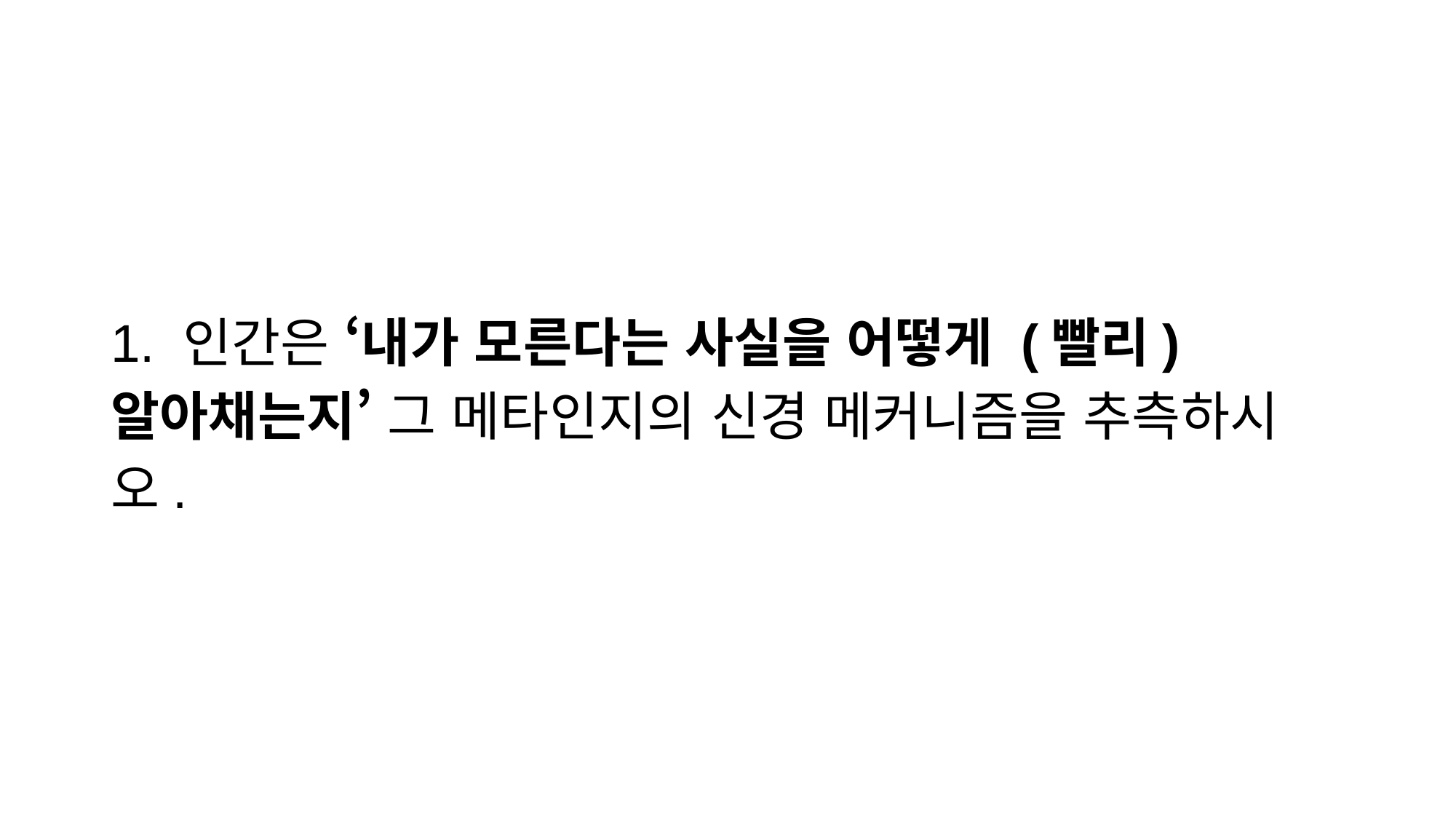

# 1. 인간은 ‘내가 모른다는 사실을 어떻게 (빨리) 알아채는지’ 그 메타인지의 신경 메커니즘을 추측하시오.